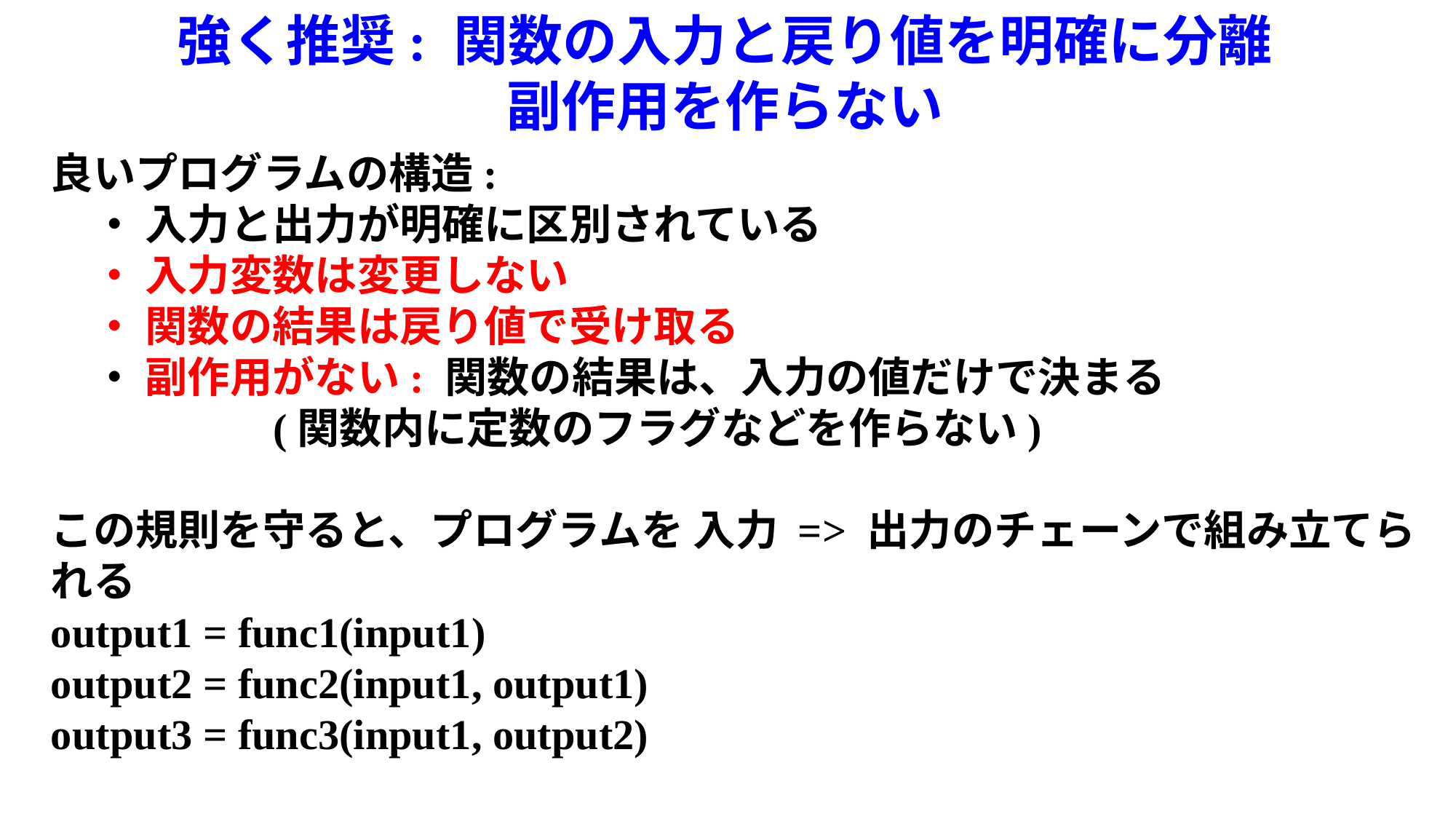

# 強く推奨: 関数の入力と戻り値を明確に分離 副作用を作らない
良いプログラムの構造:
　・ 入力と出力が明確に区別されている
　・ 入力変数は変更しない
　・ 関数の結果は戻り値で受け取る
　・ 副作用がない: 関数の結果は、入力の値だけで決まる
　　　　　(関数内に定数のフラグなどを作らない)

この規則を守ると、プログラムを 入力 => 出力のチェーンで組み立てられる
output1 = func1(input1)
output2 = func2(input1, output1)
output3 = func3(input1, output2)